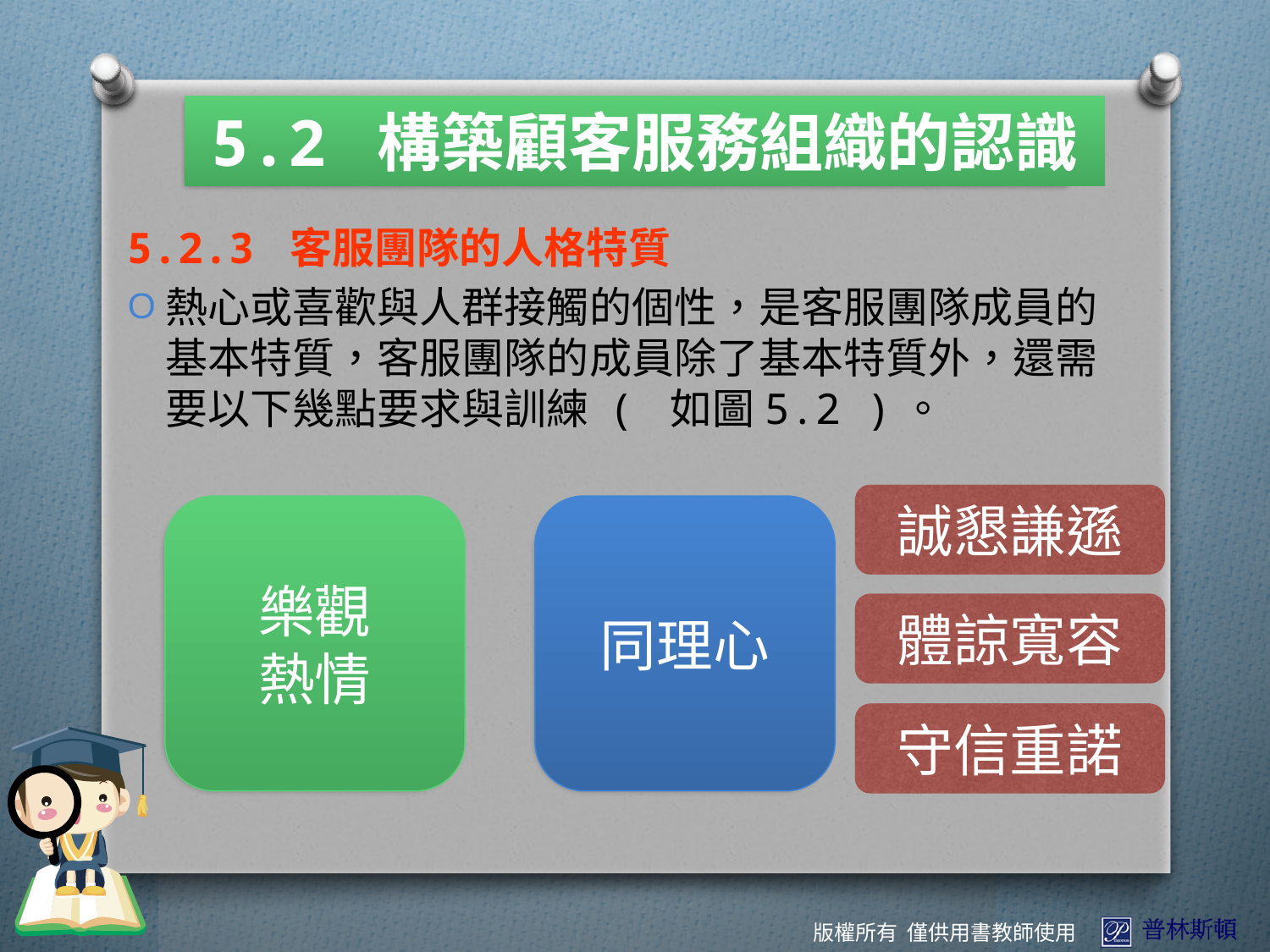

5.2 構築顧客服務組織的認識
5.2.3 客服團隊的人格特質
熱心或喜歡與人群接觸的個性，是客服團隊成員的基本特質，客服團隊的成員除了基本特質外，還需要以下幾點要求與訓練 ( 如圖5.2 )。
誠懇謙遜
同理心
樂觀
熱情
體諒寬容
守信重諾